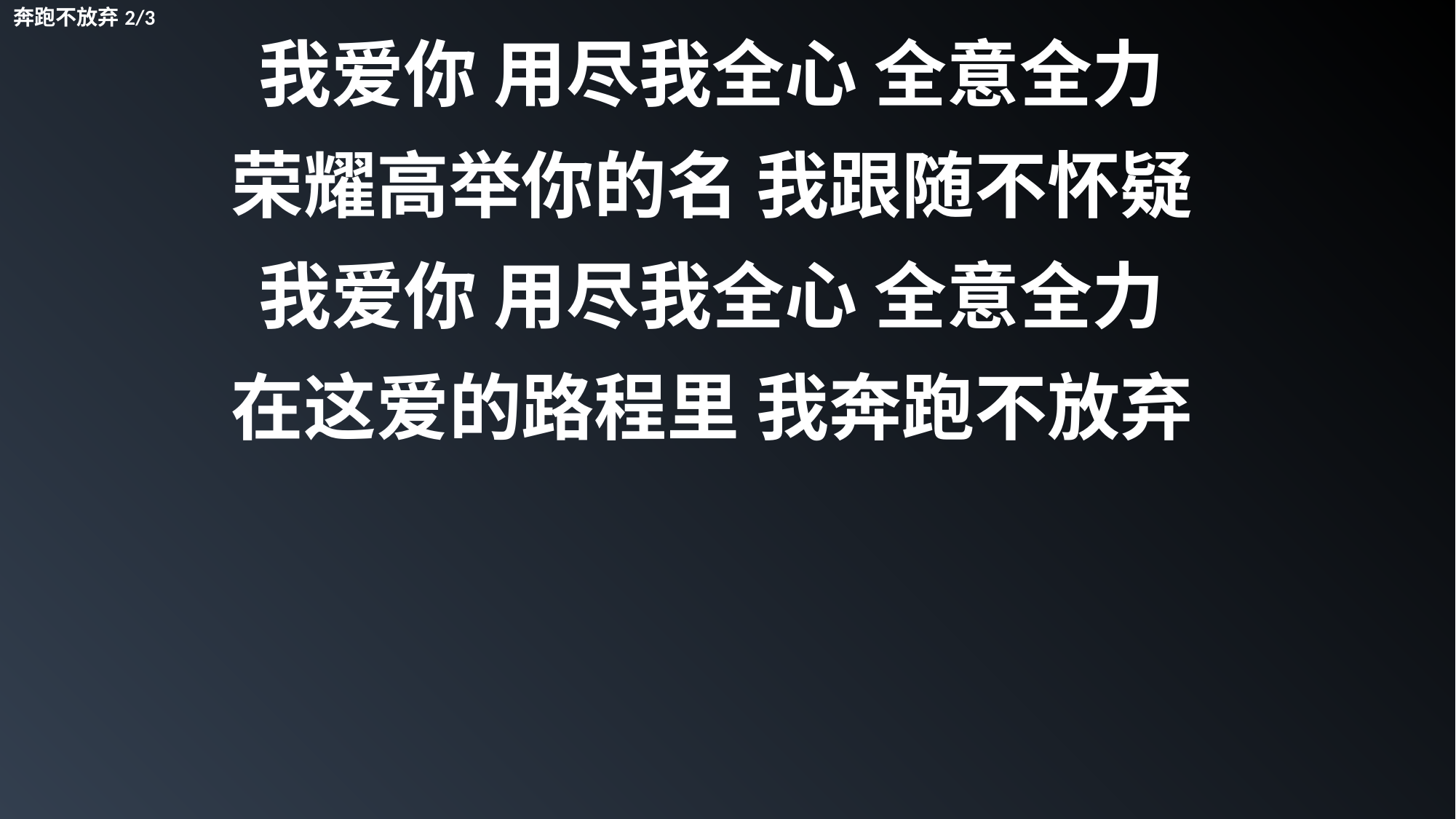

奔跑不放弃2/3
我爱你 用尽我全心 全意全力
荣耀高举你的名 我跟随不怀疑
我爱你 用尽我全心 全意全力
在这爱的路程里 我奔跑不放弃